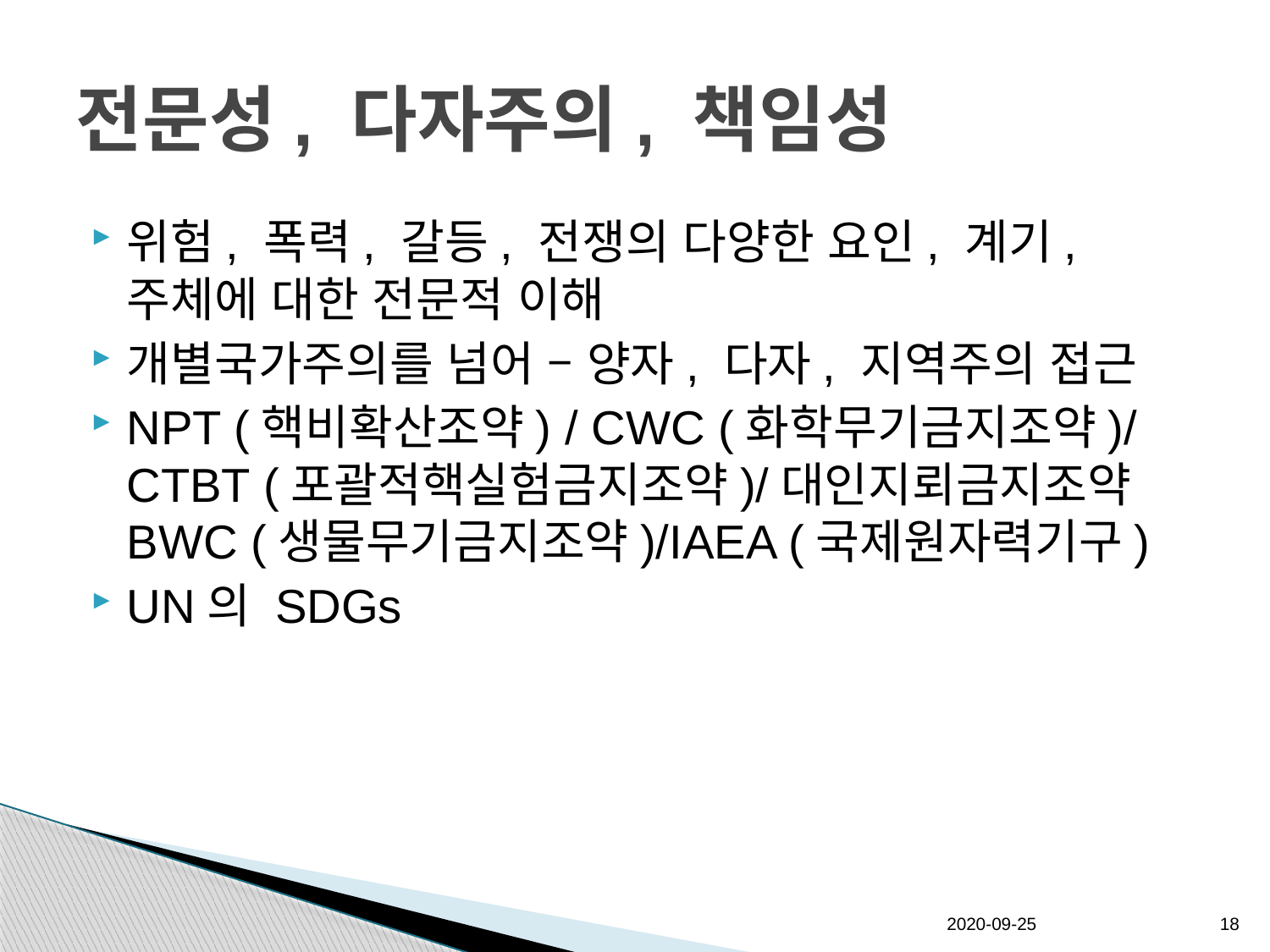

# 전문성, 다자주의, 책임성
위험, 폭력, 갈등, 전쟁의 다양한 요인, 계기, 주체에 대한 전문적 이해
개별국가주의를 넘어 – 양자, 다자, 지역주의 접근
NPT (핵비확산조약) / CWC (화학무기금지조약)/ CTBT (포괄적핵실험금지조약)/대인지뢰금지조약BWC (생물무기금지조약)/IAEA (국제원자력기구)
UN의 SDGs
2020-09-25
18